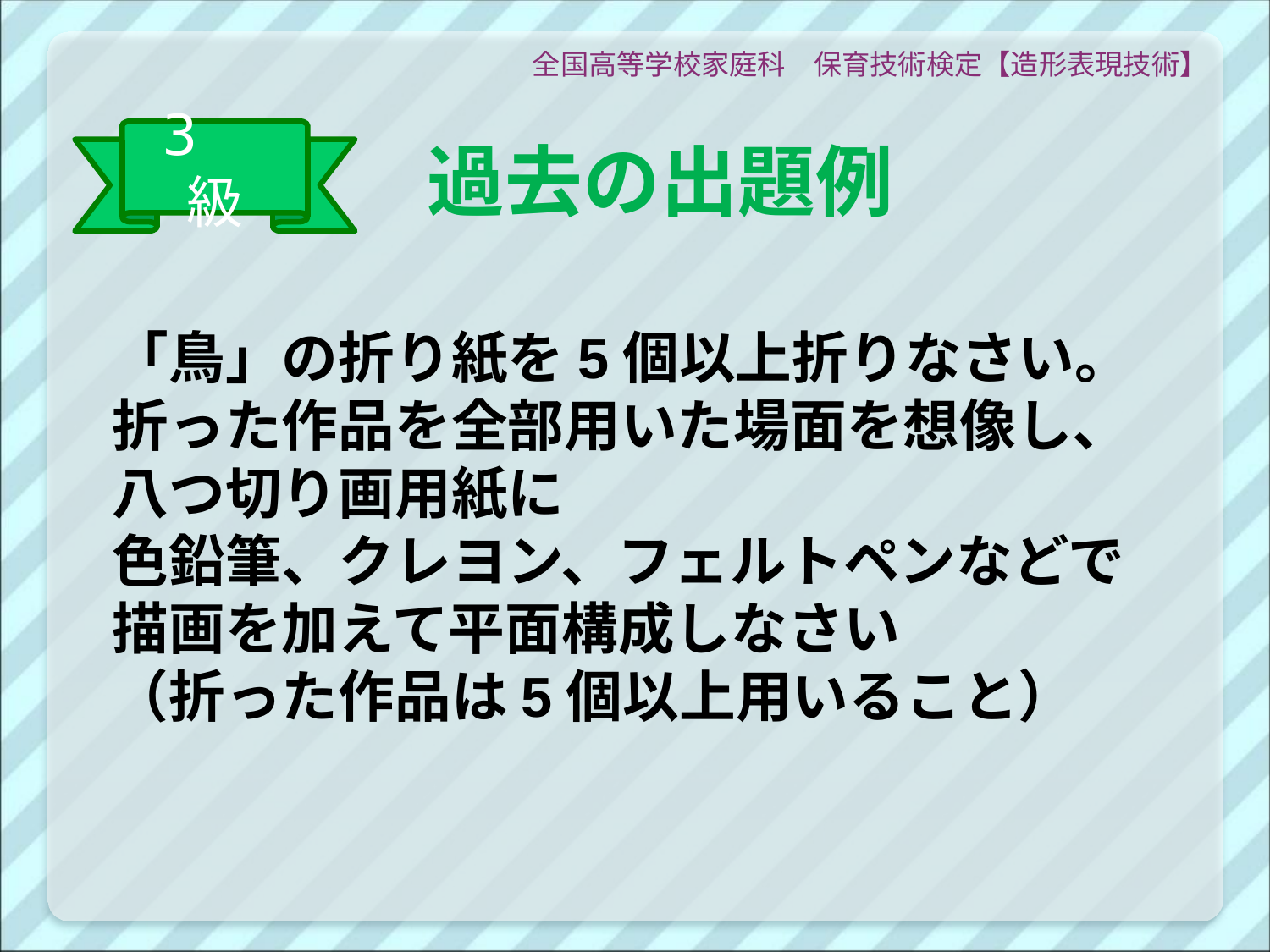

全国高等学校家庭科　保育技術検定【造形表現技術】
3　級
# 過去の出題例

「鳥」の折り紙を5個以上折りなさい。
折った作品を全部用いた場面を想像し、
八つ切り画用紙に
色鉛筆、クレヨン、フェルトペンなどで
描画を加えて平面構成しなさい
（折った作品は5個以上用いること）